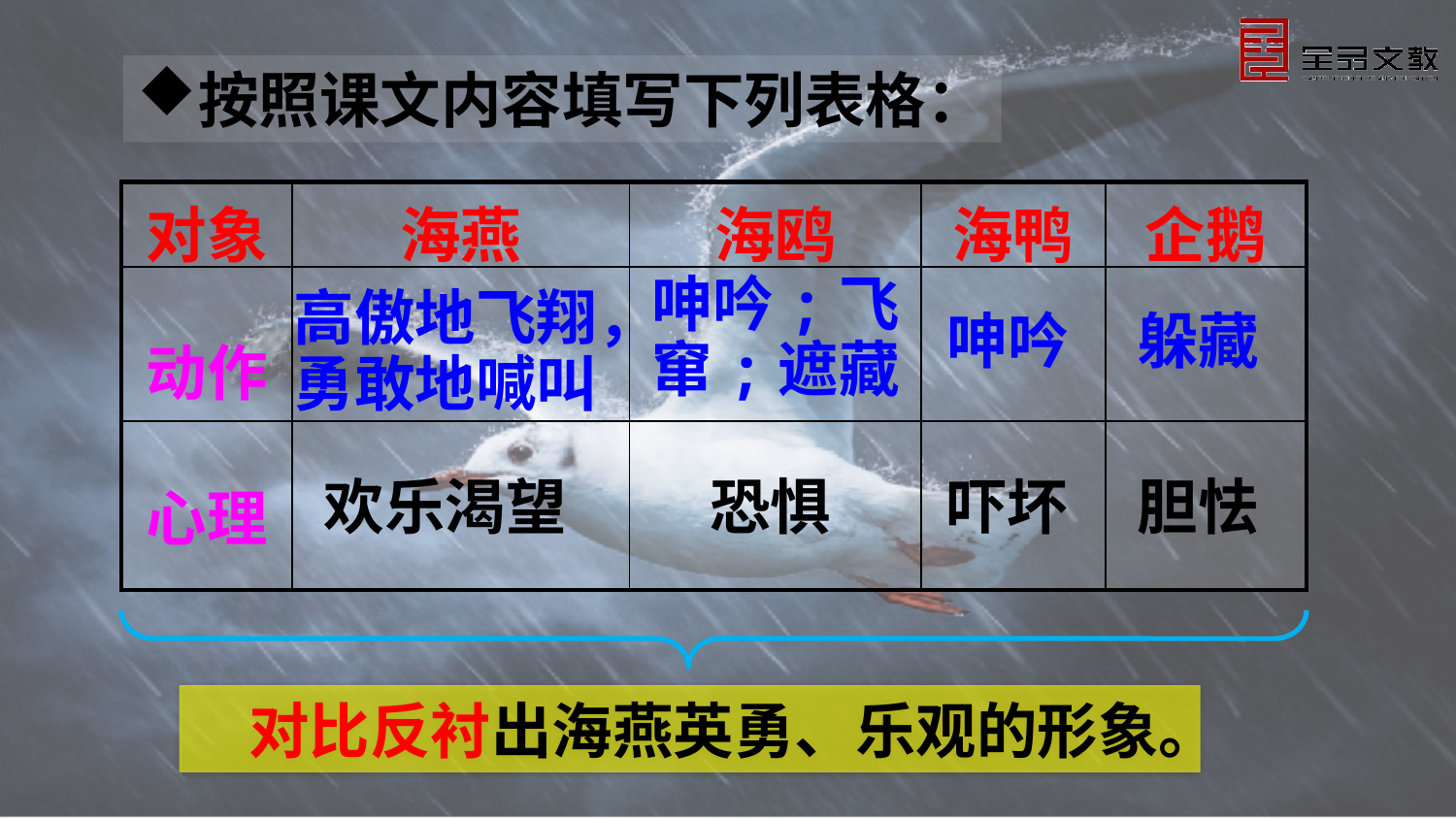

按照课文内容填写下列表格：
| 对象 | 海燕 | 海鸥 | 海鸭 | 企鹅 |
| --- | --- | --- | --- | --- |
| 动作 |  |  |  |  |
| 心理 |  |  |  |  |
呻吟;飞窜;遮藏
高傲地飞翔，勇敢地喊叫
呻吟
躲藏
欢乐渴望
恐惧
吓坏
胆怯
 对比反衬出海燕英勇、乐观的形象。